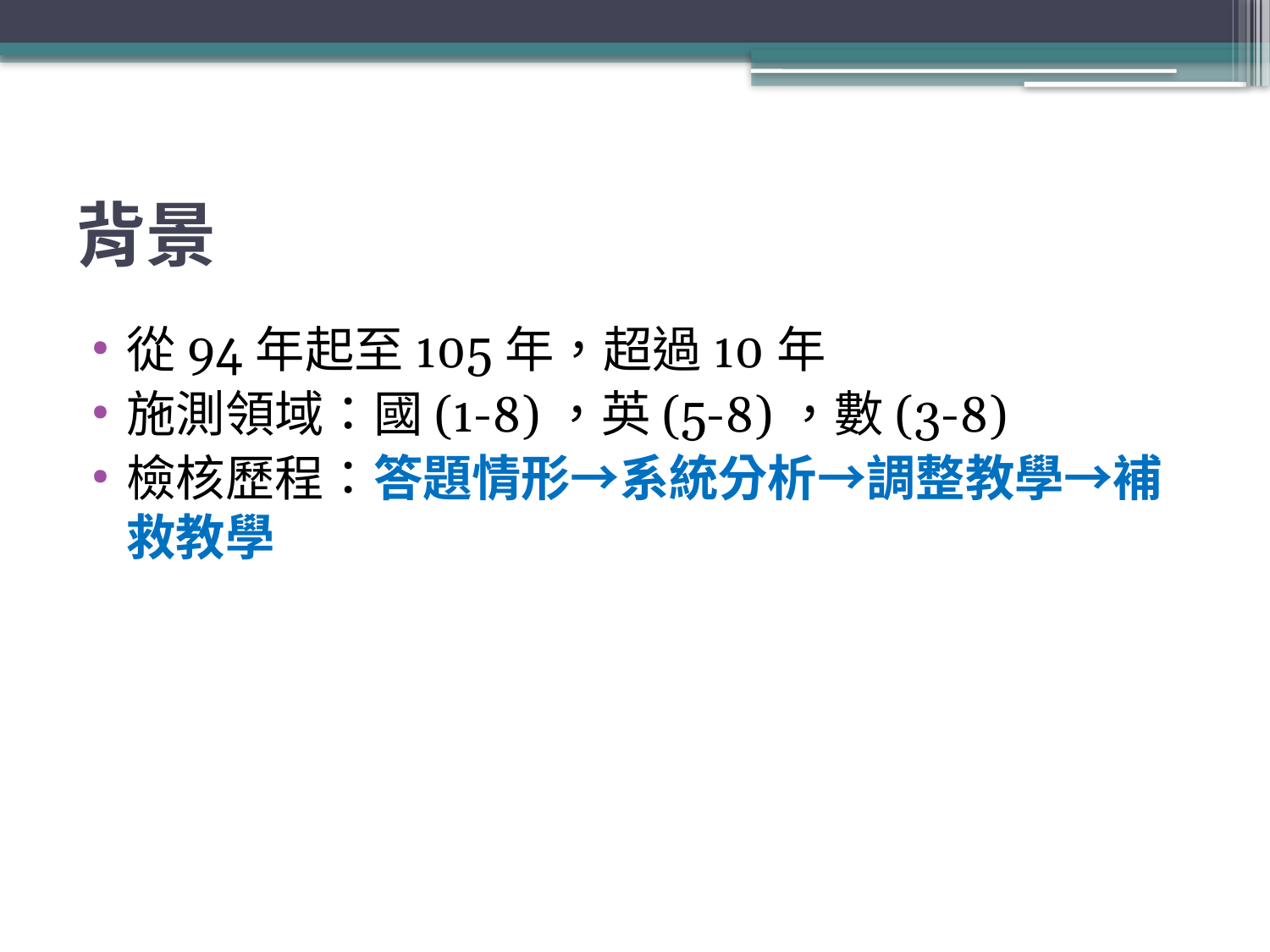

# 背景
從94年起至105年，超過10年
施測領域：國(1-8)，英(5-8)，數(3-8)
檢核歷程：答題情形→系統分析→調整教學→補救教學